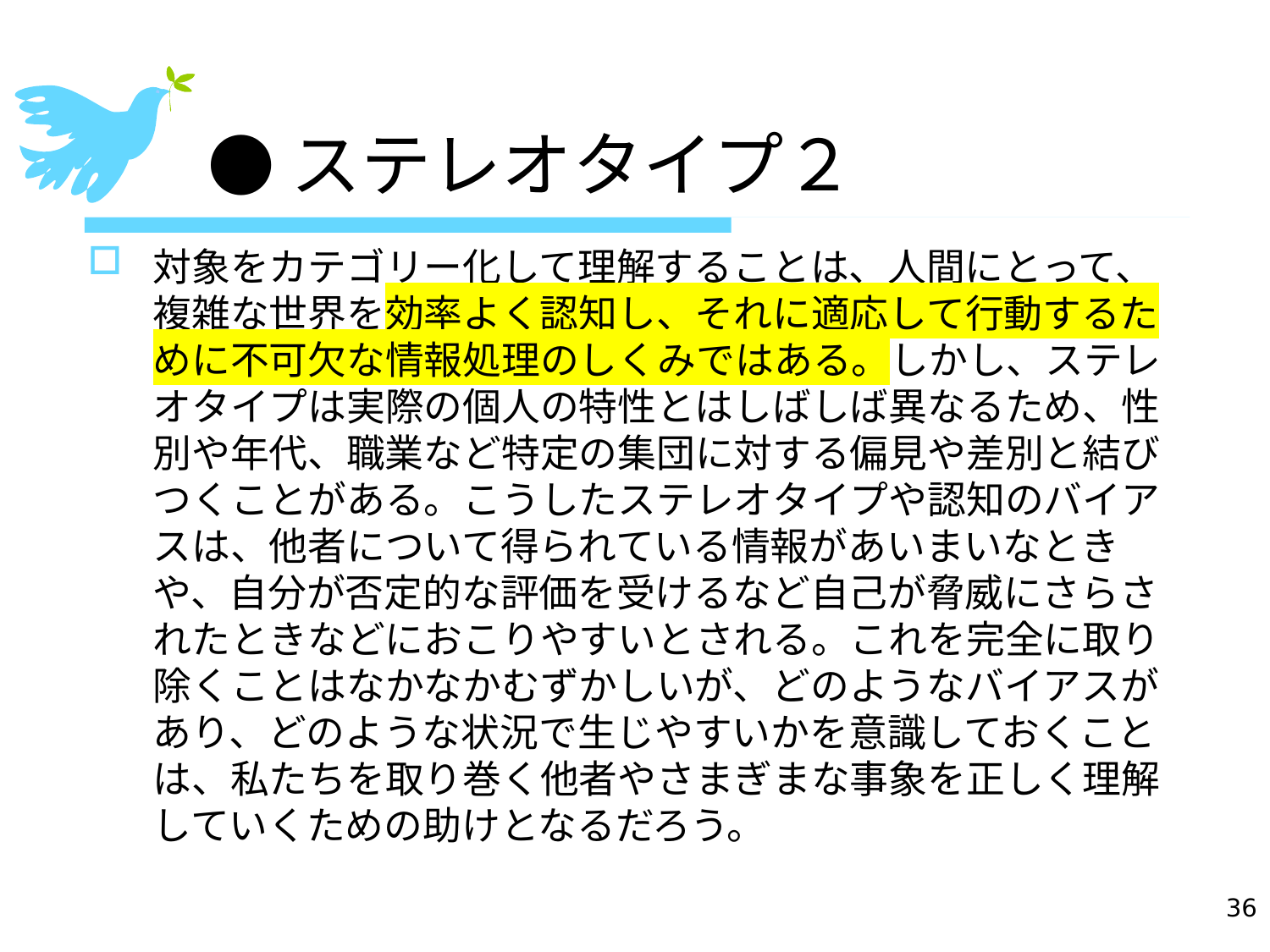

# ●ステレオタイプ２
対象をカテゴリー化して理解することは、人間にとって、複雑な世界を効率よく認知し、それに適応して行動するために不可欠な情報処理のしくみではある。しかし、ステレオタイプは実際の個人の特性とはしばしば異なるため、性別や年代、職業など特定の集団に対する偏見や差別と結びつくことがある。こうしたステレオタイプや認知のバイアスは、他者について得られている情報があいまいなときや、自分が否定的な評価を受けるなど自己が脅威にさらされたときなどにおこりやすいとされる。これを完全に取り除くことはなかなかむずかしいが、どのようなバイアスがあり、どのような状況で生じやすいかを意識しておくことは、私たちを取り巻く他者やさまぎまな事象を正しく理解していくための助けとなるだろう。

36